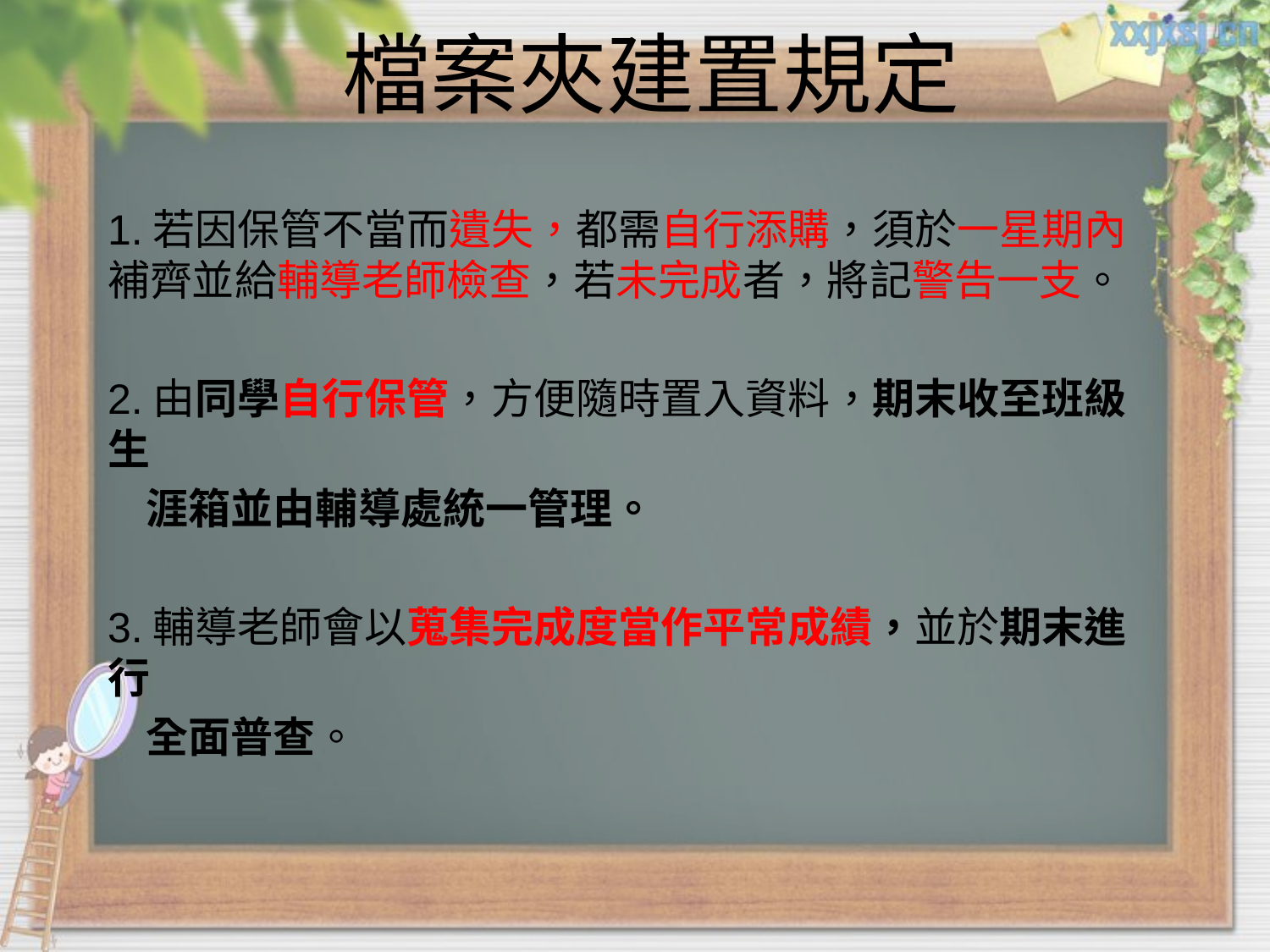

# 檔案夾建置規定
1.若因保管不當而遺失，都需自行添購，須於一星期內補齊並給輔導老師檢查，若未完成者，將記警告一支。

2.由同學自行保管，方便隨時置入資料，期末收至班級生
   涯箱並由輔導處統一管理。

3.輔導老師會以蒐集完成度當作平常成績，並於期末進行
   全面普查。